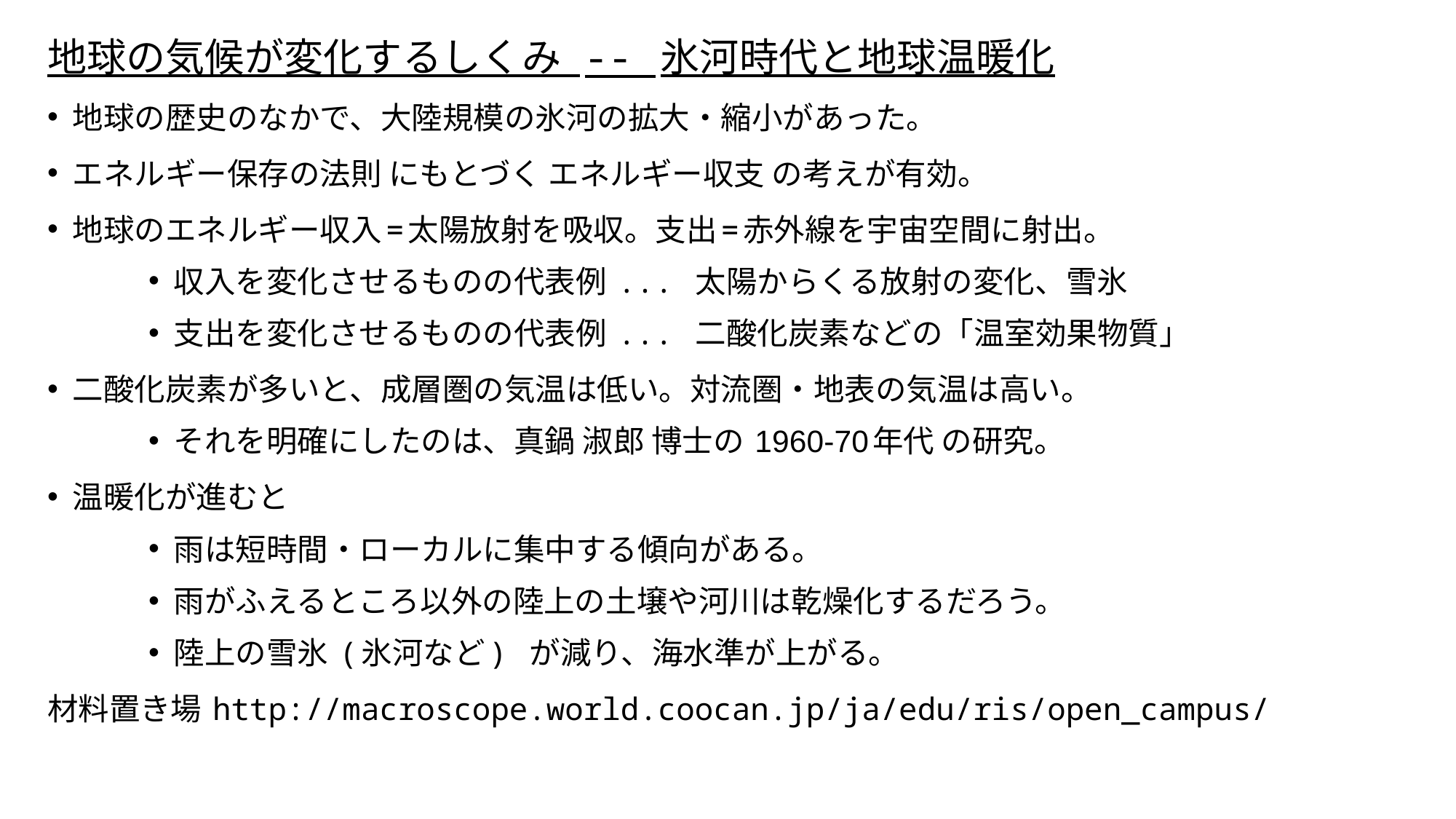

地球の気候が変化するしくみ  -- 氷河時代と地球温暖化
地球の歴史のなかで、大陸規模の氷河の拡大・縮小があった。
エネルギー保存の法則 にもとづく エネルギー収支 の考えが有効。
地球のエネルギー収入=太陽放射を吸収。支出=赤外線を宇宙空間に射出。
収入を変化させるものの代表例 ... 太陽からくる放射の変化、雪氷
支出を変化させるものの代表例 ... 二酸化炭素などの「温室効果物質」
二酸化炭素が多いと、成層圏の気温は低い。対流圏・地表の気温は高い。
それを明確にしたのは、真鍋 淑郎 博士の 1960-70年代 の研究。
温暖化が進むと
雨は短時間・ローカルに集中する傾向がある。
雨がふえるところ以外の陸上の土壌や河川は乾燥化するだろう。
陸上の雪氷 (氷河など) が減り、海水準が上がる。
材料置き場 http://macroscope.world.coocan.jp/ja/edu/ris/open_campus/